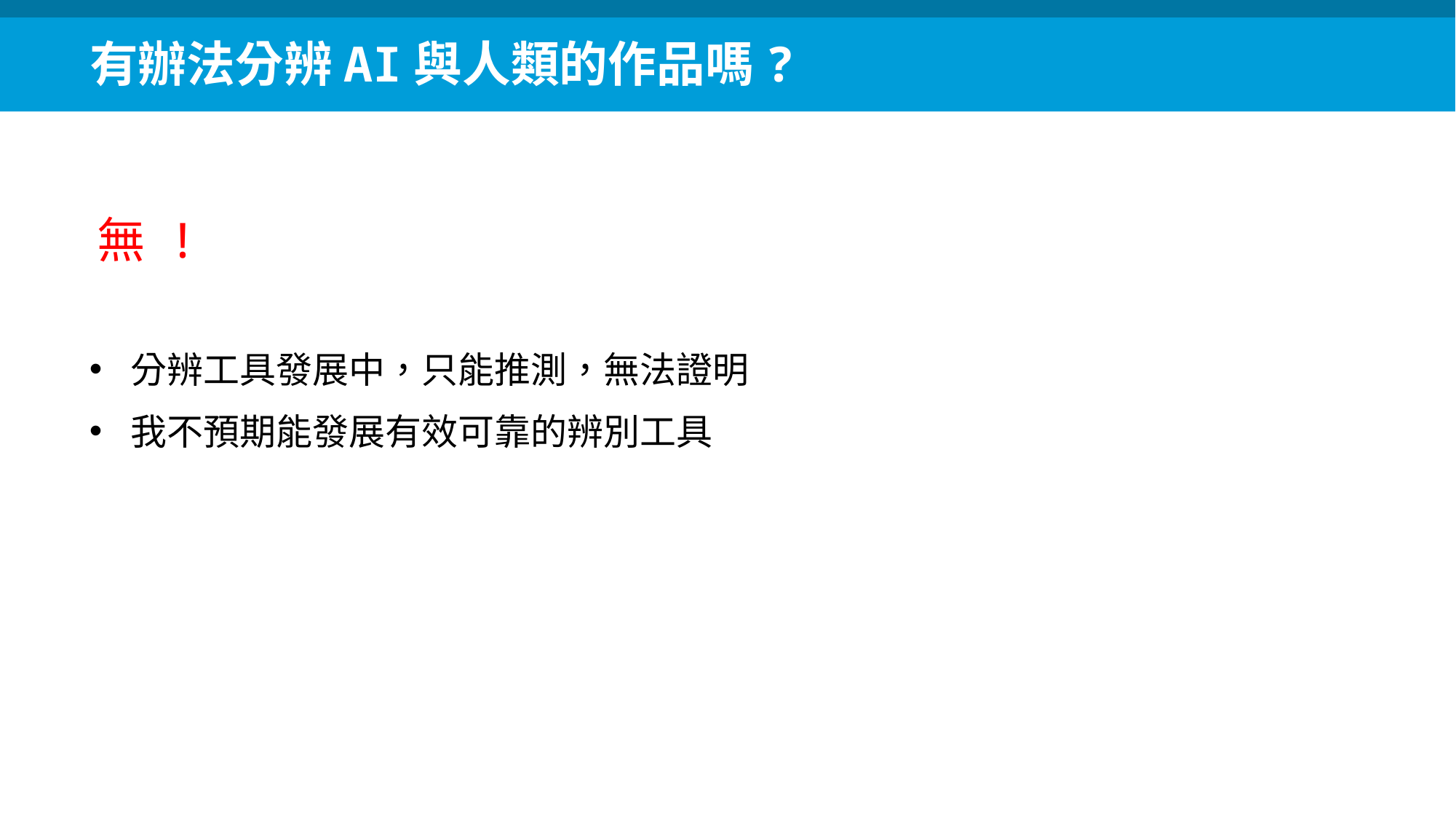

有辦法分辨AI與人類的作品嗎?
無 !
分辨工具發展中，只能推測，無法證明
我不預期能發展有效可靠的辨別工具